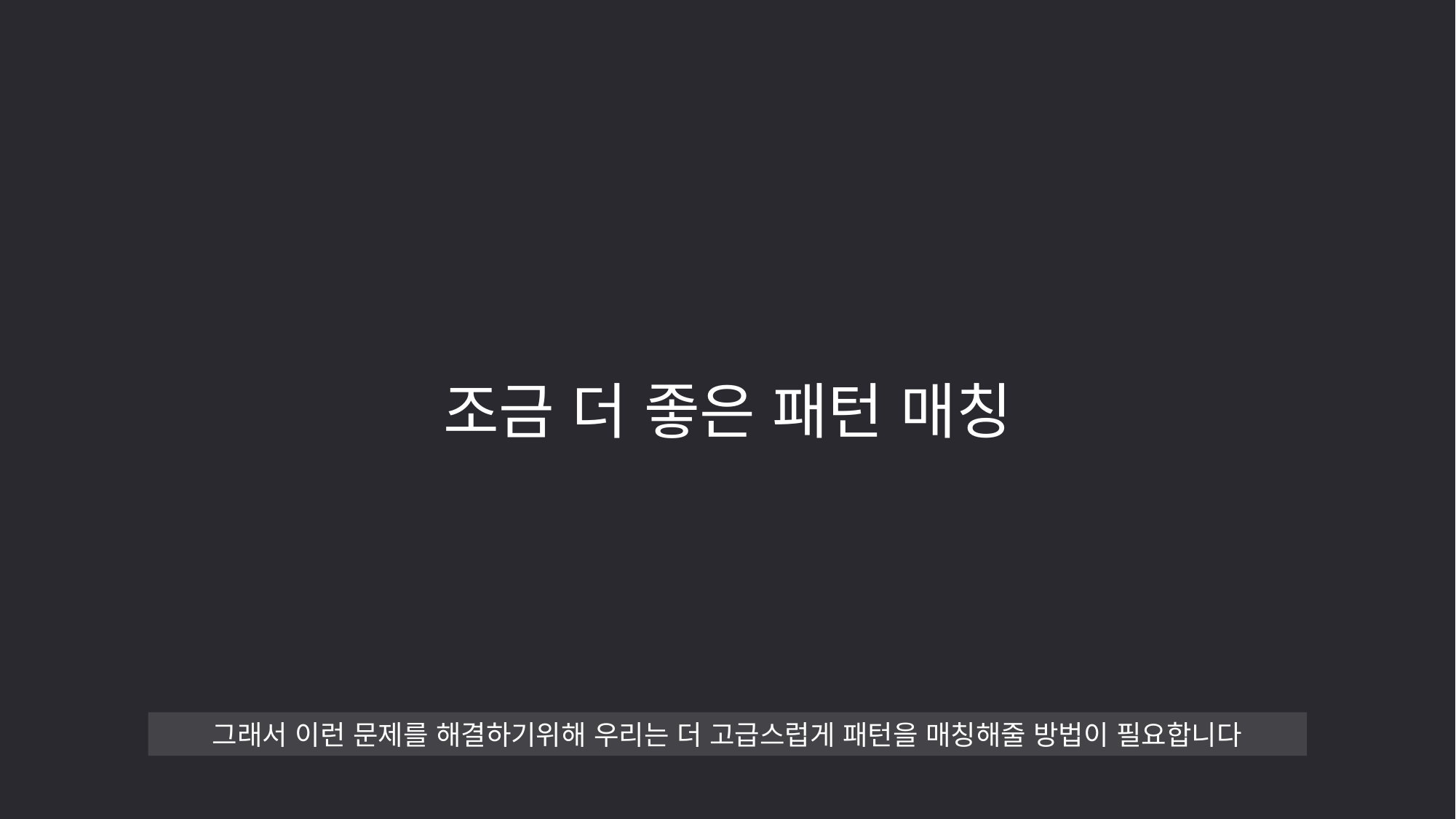

조금 더 좋은 패턴 매칭
그래서 이런 문제를 해결하기위해 우리는 더 고급스럽게 패턴을 매칭해줄 방법이 필요합니다